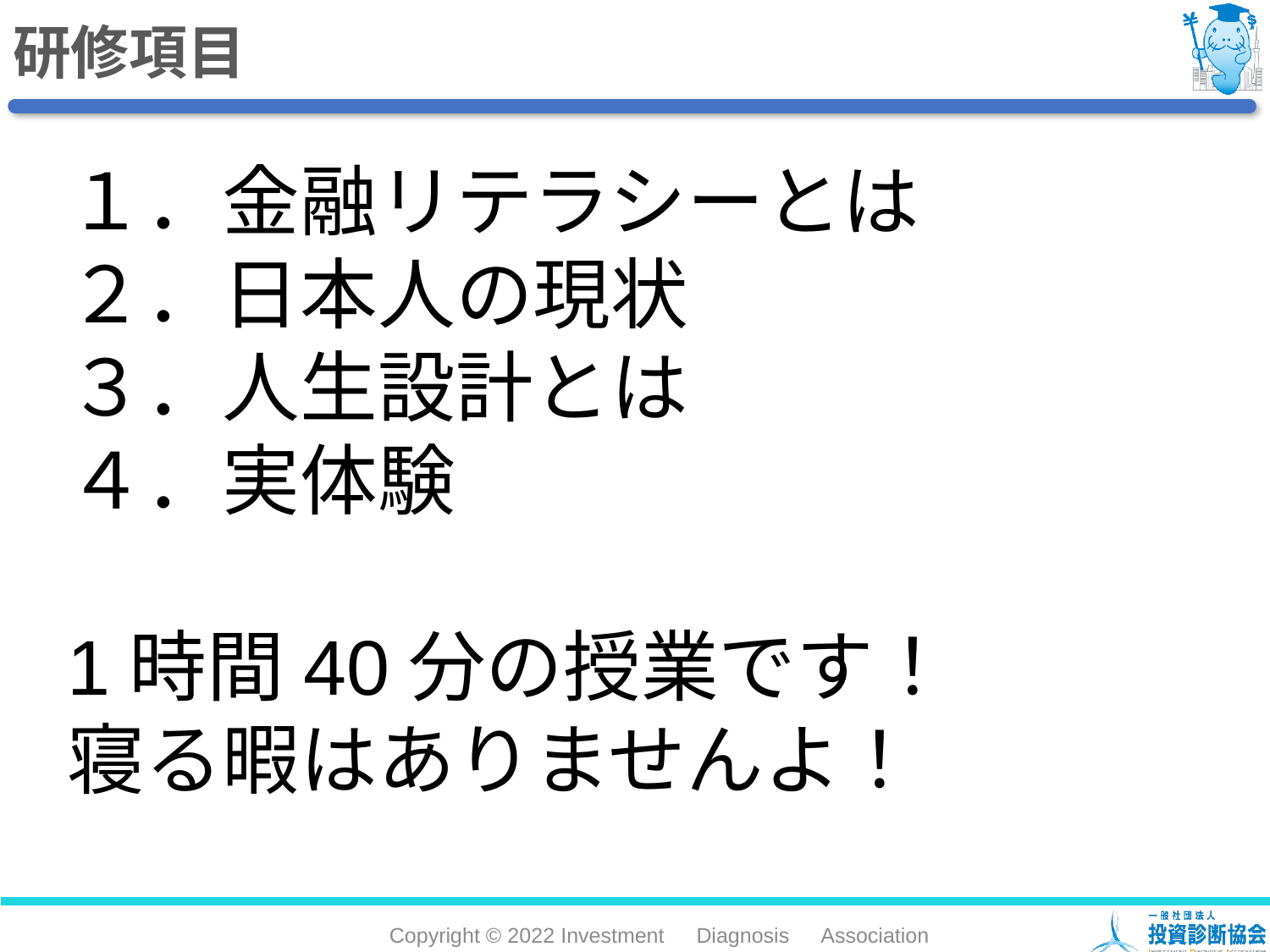

研修項目
１．金融リテラシーとは
２．日本人の現状
３．人生設計とは
４．実体験

1時間40分の授業です！
寝る暇はありませんよ！